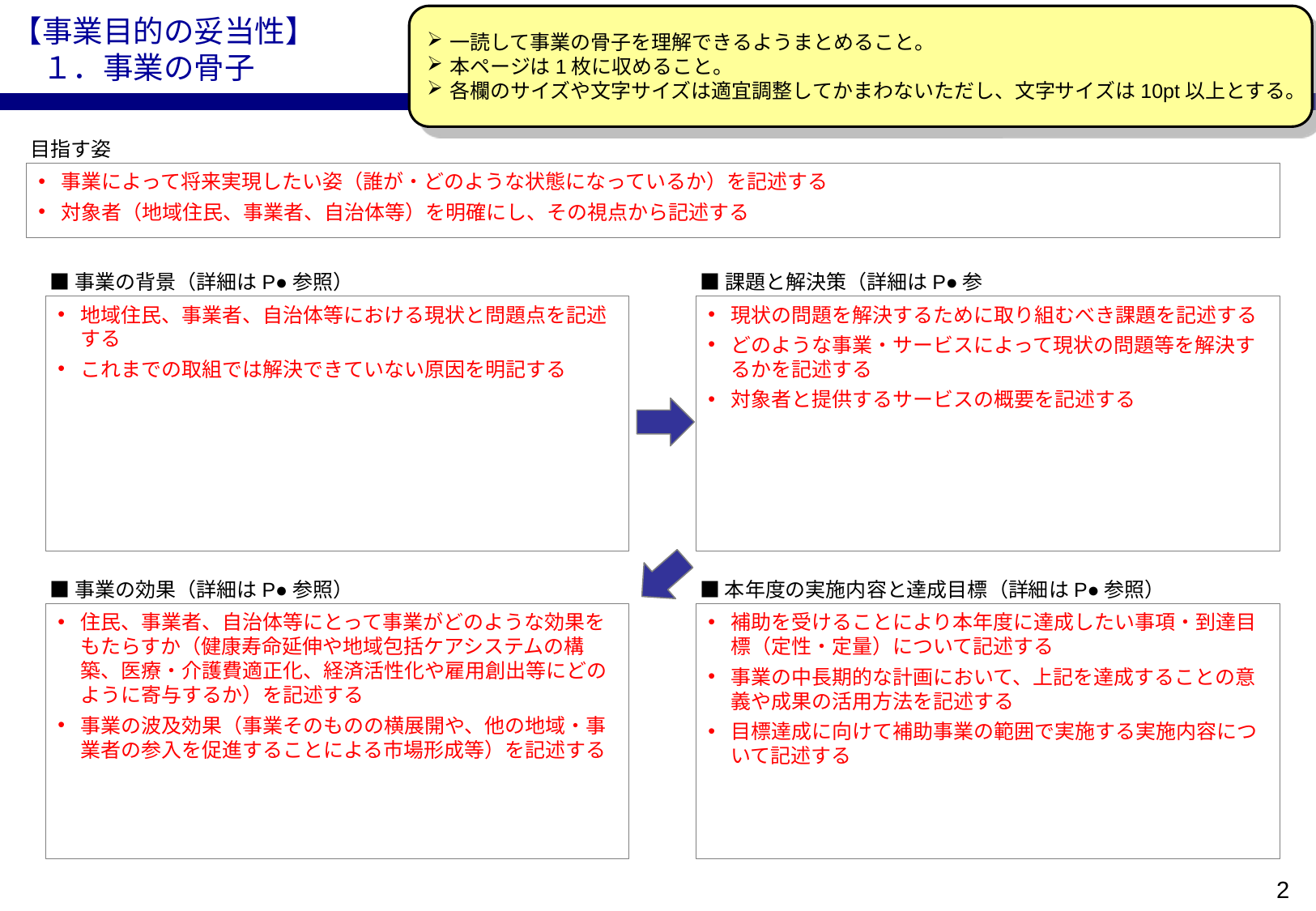

【事業目的の妥当性】
　１．事業の骨子
一読して事業の骨子を理解できるようまとめること。
本ページは1枚に収めること。
各欄のサイズや文字サイズは適宜調整してかまわないただし、文字サイズは10pt以上とする。
目指す姿
事業によって将来実現したい姿（誰が・どのような状態になっているか）を記述する
対象者（地域住民、事業者、自治体等）を明確にし、その視点から記述する
■事業の背景（詳細はP●参照）
■課題と解決策（詳細はP●参照）

地域住民、事業者、自治体等における現状と問題点を記述する
これまでの取組では解決できていない原因を明記する
現状の問題を解決するために取り組むべき課題を記述する
どのような事業・サービスによって現状の問題等を解決するかを記述する
対象者と提供するサービスの概要を記述する

■事業の効果（詳細はP●参照）
■本年度の実施内容と達成目標（詳細はP●参照）
住民、事業者、自治体等にとって事業がどのような効果をもたらすか（健康寿命延伸や地域包括ケアシステムの構築、医療・介護費適正化、経済活性化や雇用創出等にどのように寄与するか）を記述する
事業の波及効果（事業そのものの横展開や、他の地域・事業者の参入を促進することによる市場形成等）を記述する
補助を受けることにより本年度に達成したい事項・到達目標（定性・定量）について記述する
事業の中長期的な計画において、上記を達成することの意義や成果の活用方法を記述する
目標達成に向けて補助事業の範囲で実施する実施内容について記述する